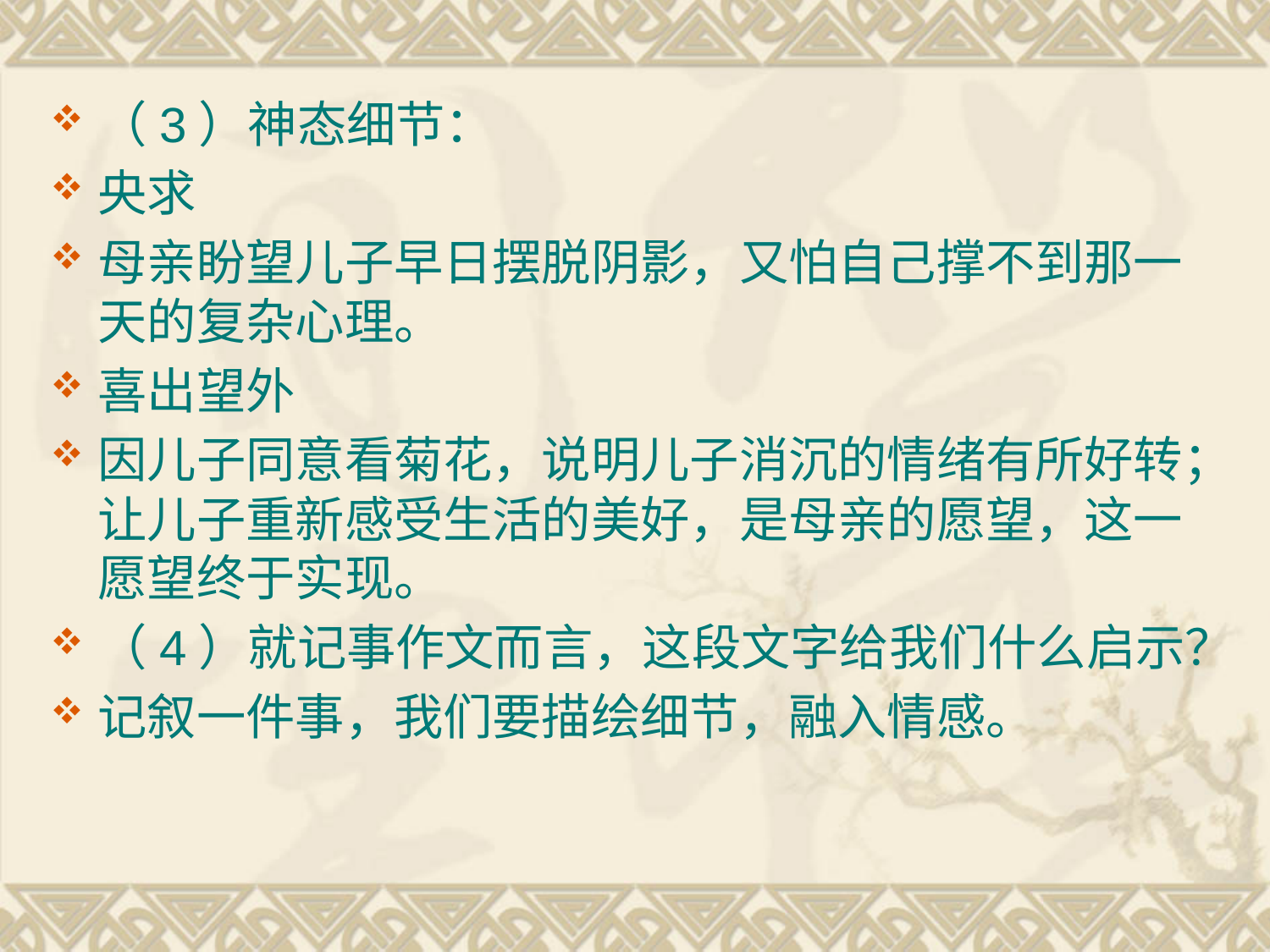

（3）神态细节：
央求
母亲盼望儿子早日摆脱阴影，又怕自己撑不到那一天的复杂心理。
喜出望外
因儿子同意看菊花，说明儿子消沉的情绪有所好转；让儿子重新感受生活的美好，是母亲的愿望，这一愿望终于实现。
（4）就记事作文而言，这段文字给我们什么启示？
记叙一件事，我们要描绘细节，融入情感。